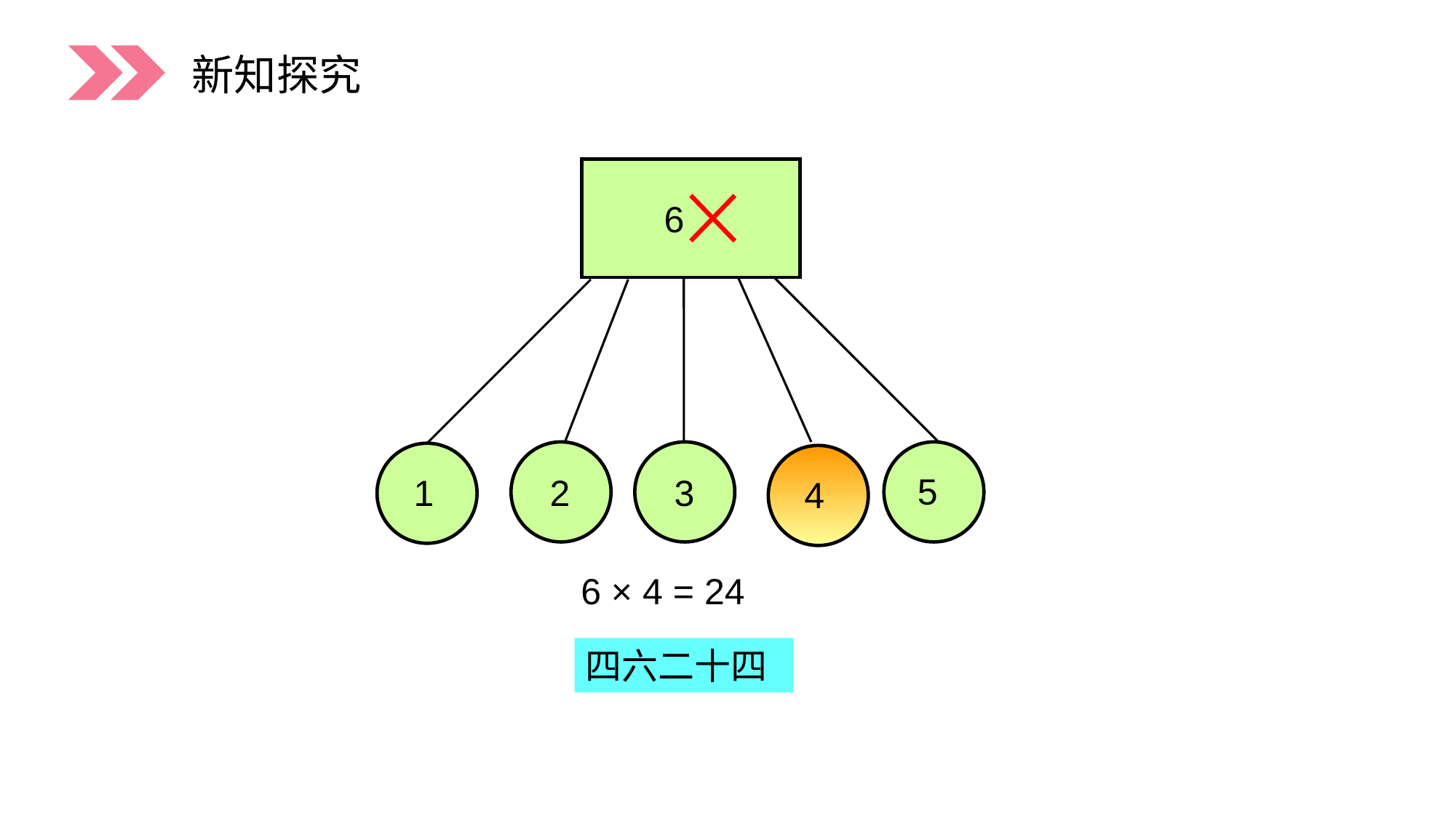

新知探究

6

2

3

5

1

4
6 × 4 = 24
四六二十四